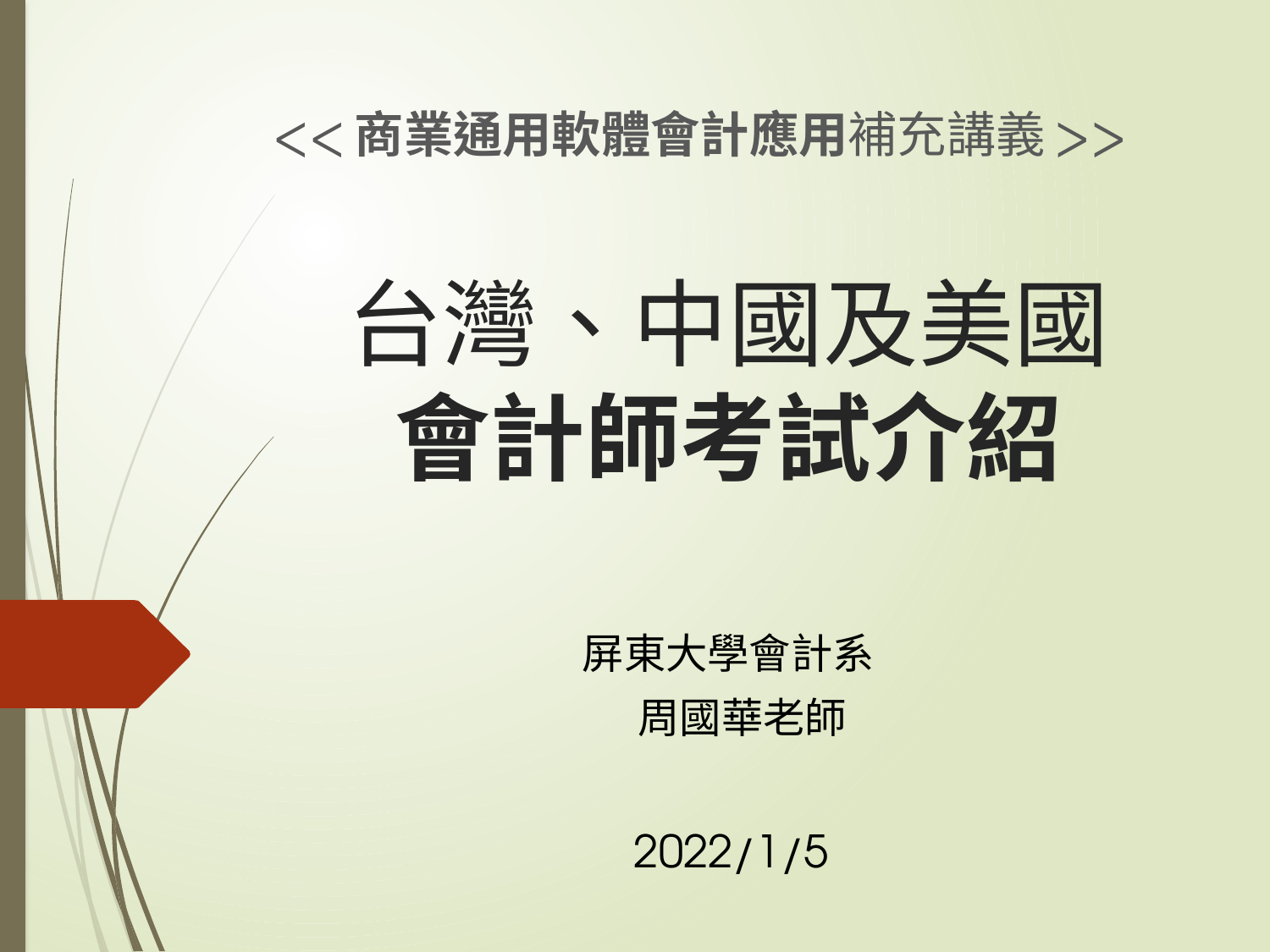

<<商業通用軟體會計應用補充講義>>
# 台灣、中國及美國 會計師考試介紹

屏東大學會計系
周國華老師

   2022/1/5